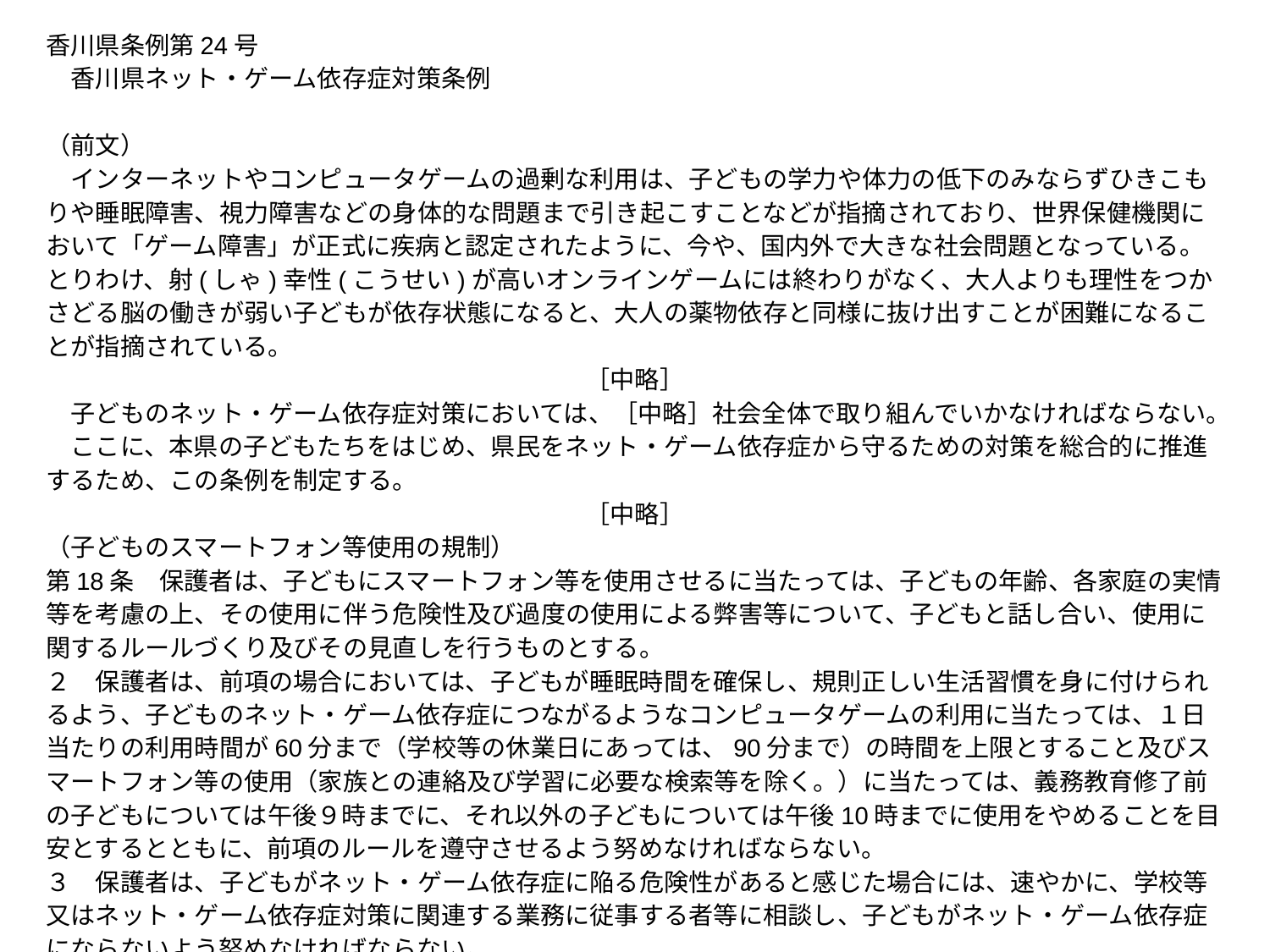

香川県条例第24号
　香川県ネット・ゲーム依存症対策条例

（前文）
　インターネットやコンピュータゲームの過剰な利用は、子どもの学力や体力の低下のみならずひきこもりや睡眠障害、視力障害などの身体的な問題まで引き起こすことなどが指摘されており、世界保健機関において「ゲーム障害」が正式に疾病と認定されたように、今や、国内外で大きな社会問題となっている。とりわけ、射(しゃ)幸性(こうせい)が高いオンラインゲームには終わりがなく、大人よりも理性をつかさどる脳の働きが弱い子どもが依存状態になると、大人の薬物依存と同様に抜け出すことが困難になることが指摘されている。
［中略］
　子どものネット・ゲーム依存症対策においては、［中略］社会全体で取り組んでいかなければならない。
　ここに、本県の子どもたちをはじめ、県民をネット・ゲーム依存症から守るための対策を総合的に推進するため、この条例を制定する。
［中略］
（子どものスマートフォン等使用の規制）
第18条　保護者は、子どもにスマートフォン等を使用させるに当たっては、子どもの年齢、各家庭の実情等を考慮の上、その使用に伴う危険性及び過度の使用による弊害等について、子どもと話し合い、使用に関するルールづくり及びその見直しを行うものとする。
２　保護者は、前項の場合においては、子どもが睡眠時間を確保し、規則正しい生活習慣を身に付けられるよう、子どものネット・ゲーム依存症につながるようなコンピュータゲームの利用に当たっては、１日当たりの利用時間が60分まで（学校等の休業日にあっては、90分まで）の時間を上限とすること及びスマートフォン等の使用（家族との連絡及び学習に必要な検索等を除く。）に当たっては、義務教育修了前の子どもについては午後９時までに、それ以外の子どもについては午後10時までに使用をやめることを目安とするとともに、前項のルールを遵守させるよう努めなければならない。
３　保護者は、子どもがネット・ゲーム依存症に陥る危険性があると感じた場合には、速やかに、学校等又はネット・ゲーム依存症対策に関連する業務に従事する者等に相談し、子どもがネット・ゲーム依存症にならないよう努めなければならない。